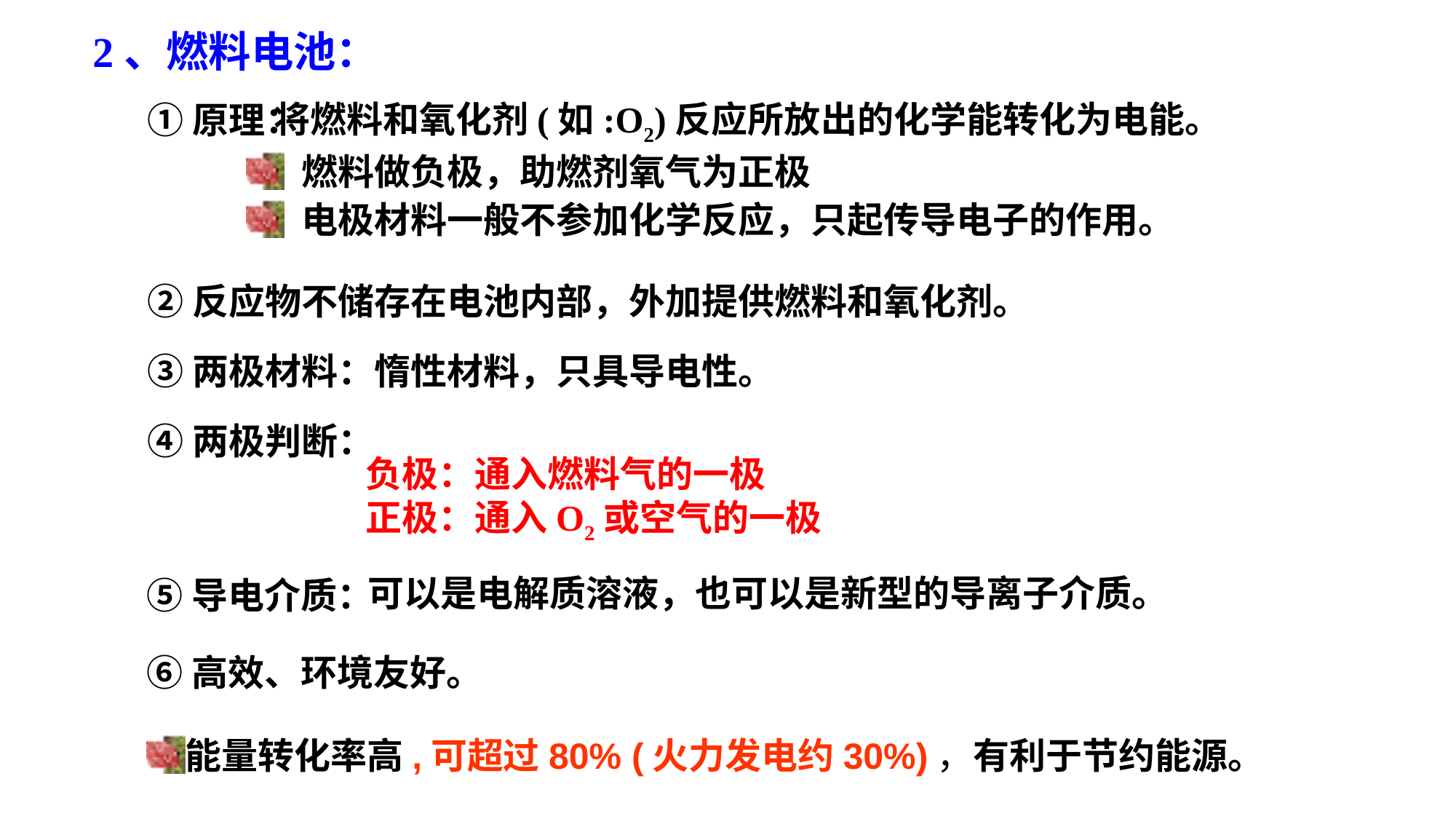

2、燃料电池：
将燃料和氧化剂(如:O2)反应所放出的化学能转化为电能。
①原理：
 燃料做负极，助燃剂氧气为正极
 电极材料一般不参加化学反应，只起传导电子的作用。
②反应物不储存在电池内部，外加提供燃料和氧化剂。
③两极材料：惰性材料，只具导电性。
④两极判断：
负极：通入燃料气的一极
正极：通入O2或空气的一极
可以是电解质溶液，也可以是新型的导离子介质。
⑤导电介质：
⑥高效、环境友好。
能量转化率高,可超过80% (火力发电约30%)，有利于节约能源。